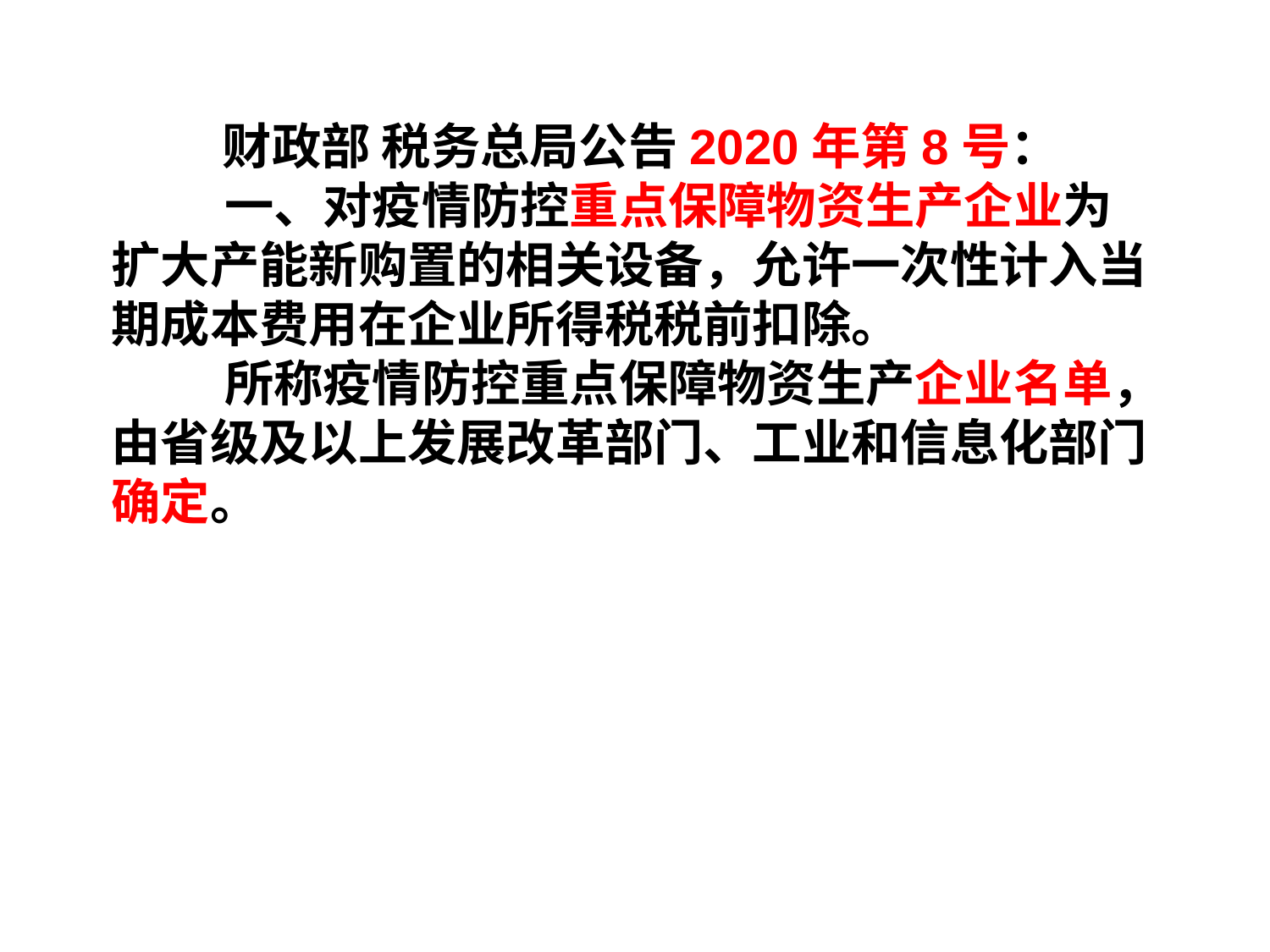

财政部 税务总局公告2020年第8号：
         一、对疫情防控重点保障物资生产企业为扩大产能新购置的相关设备，允许一次性计入当期成本费用在企业所得税税前扣除。
         所称疫情防控重点保障物资生产企业名单，由省级及以上发展改革部门、工业和信息化部门确定。